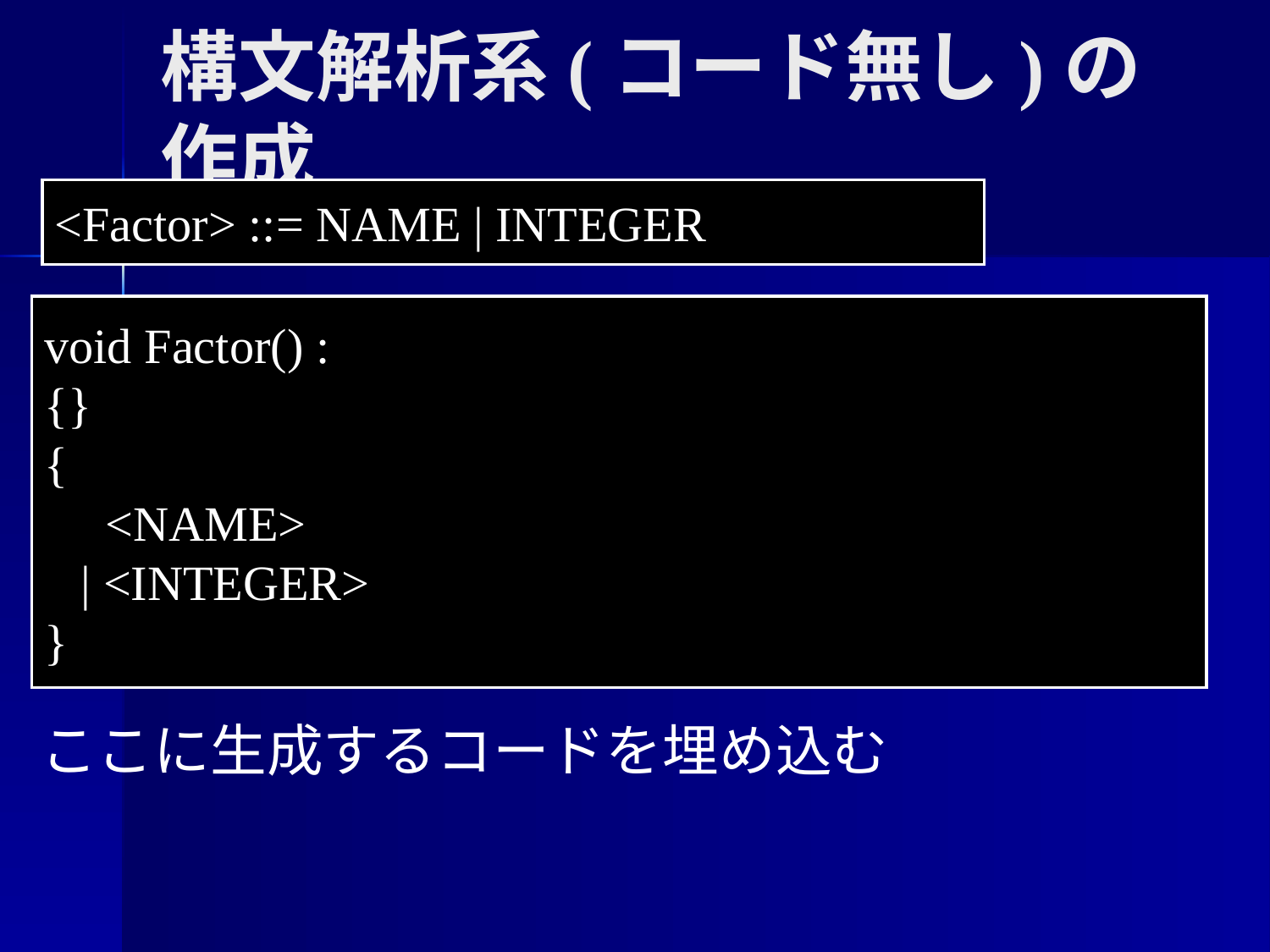

構文解析系(コード無し)の作成
<Factor> ::= NAME | INTEGER
void Factor() :
{}
{
     <NAME>
   | <INTEGER>
}
ここに生成するコードを埋め込む